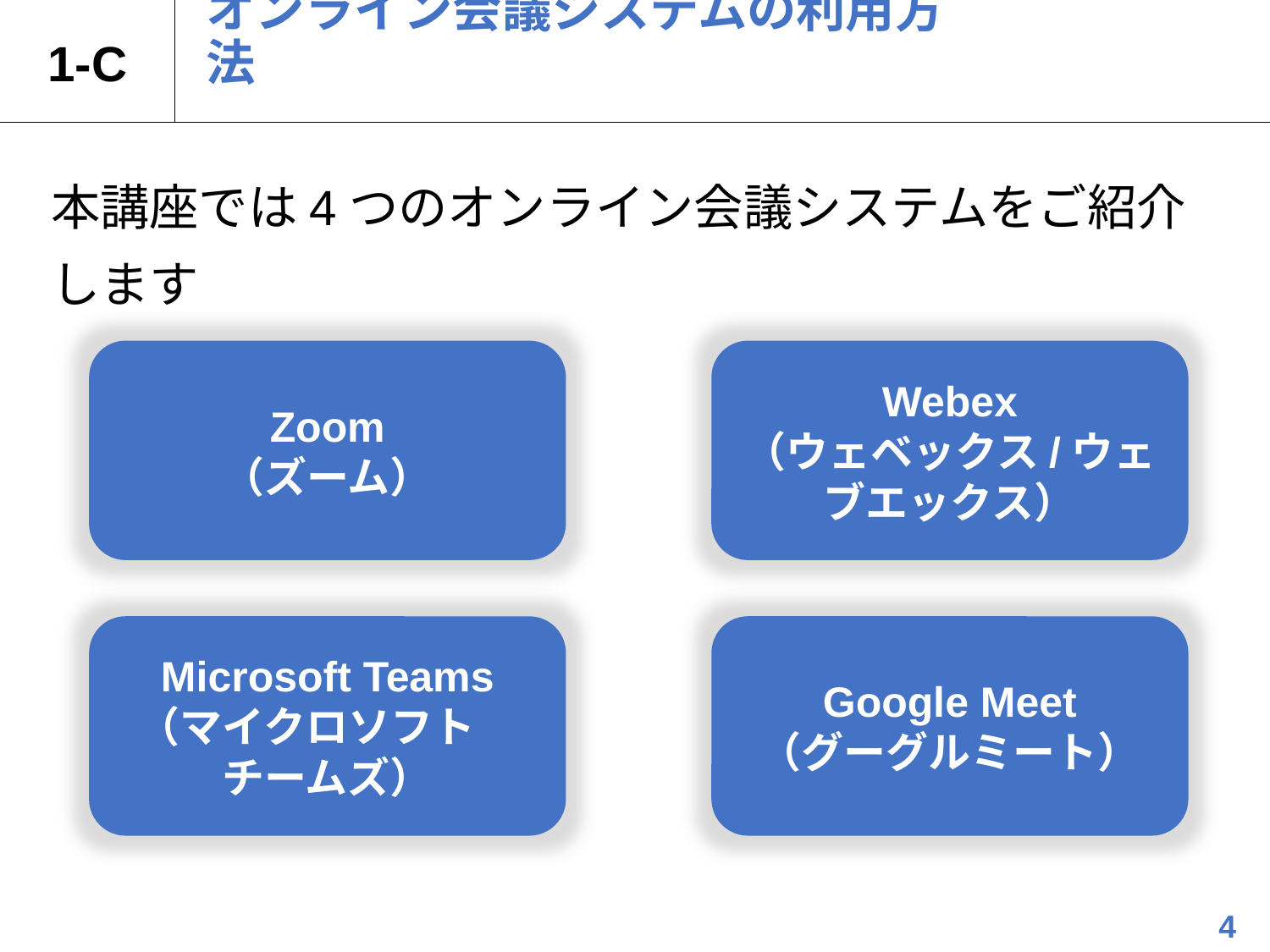

1-C
# オンライン会議システムの利用方法
本講座では4つのオンライン会議システムをご紹介します
Zoom
（ズーム）
Webex
（ウェベックス/ウェブエックス）
Microsoft Teams
（マイクロソフト　
チームズ）
Google Meet
（グーグルミート）
4